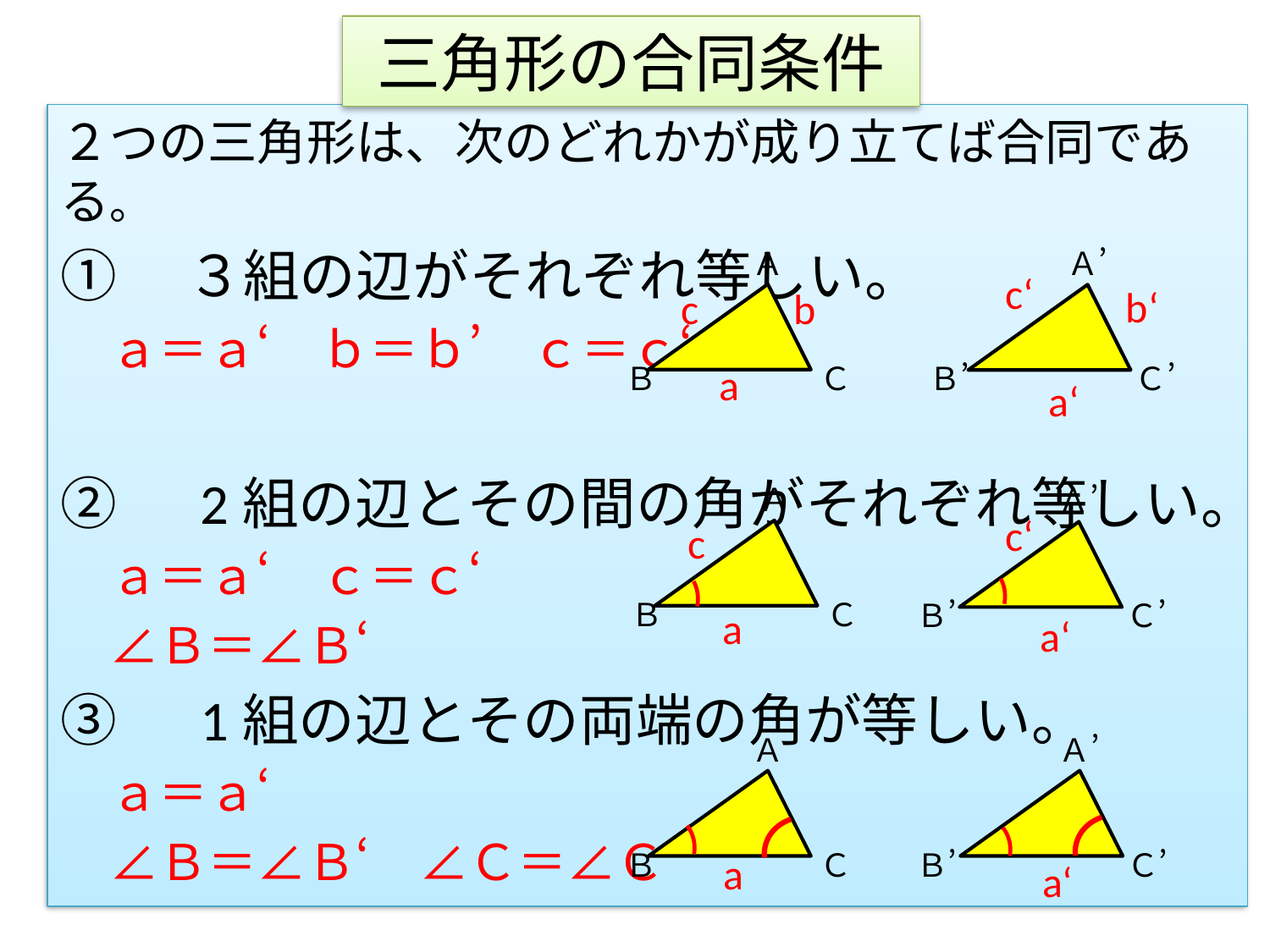

# 三角形の合同条件
２つの三角形は、次のどれかが成り立てば合同である。
①　３組の辺がそれぞれ等しい。
　ａ＝ａ‘　ｂ＝ｂ’　ｃ＝ｃ‘

②　2組の辺とその間の角がそれぞれ等しい。
　ａ＝ａ‘　ｃ＝ｃ‘
　∠Ｂ＝∠Ｂ‘
③　1組の辺とその両端の角が等しい。
　ａ＝ａ‘
　∠Ｂ＝∠Ｂ‘　∠Ｃ＝∠Ｃ‘

Ａ

Ｂ
Ｃ
Ａ’

Ｂ’
Ｃ’
c‘
b‘
b
c
a
a‘
Ａ

Ｂ
Ｃ
Ａ’

Ｂ’
Ｃ’
c‘
c

a
a‘
Ａ

Ｂ
Ｃ
Ａ’

Ｂ’
Ｃ’

a
a‘